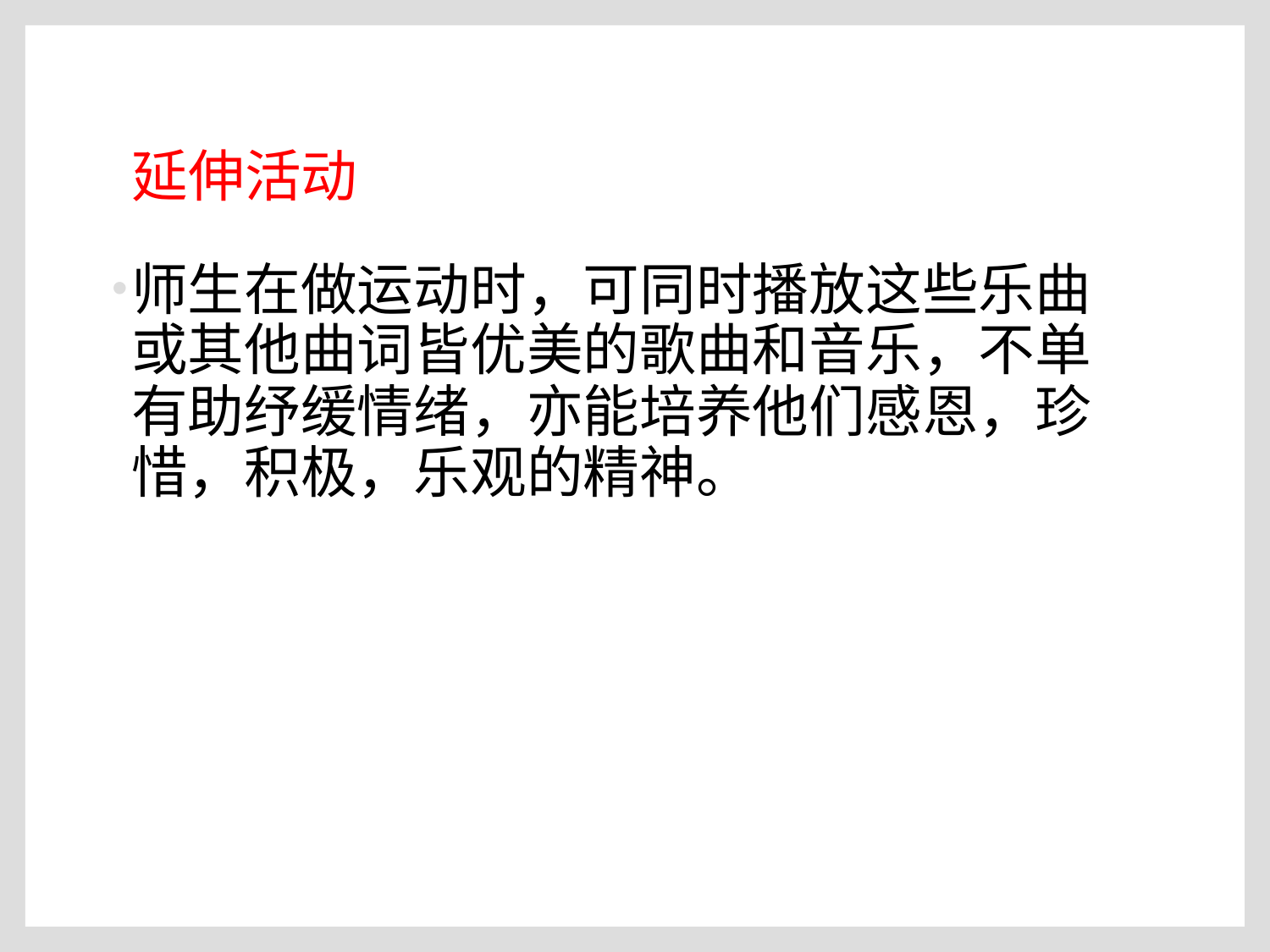

# 延伸活动
师生在做运动时，可同时播放这些乐曲或其他曲词皆优美的歌曲和音乐，不单有助纾缓情绪，亦能培养他们感恩，珍惜，积极，乐观的精神。